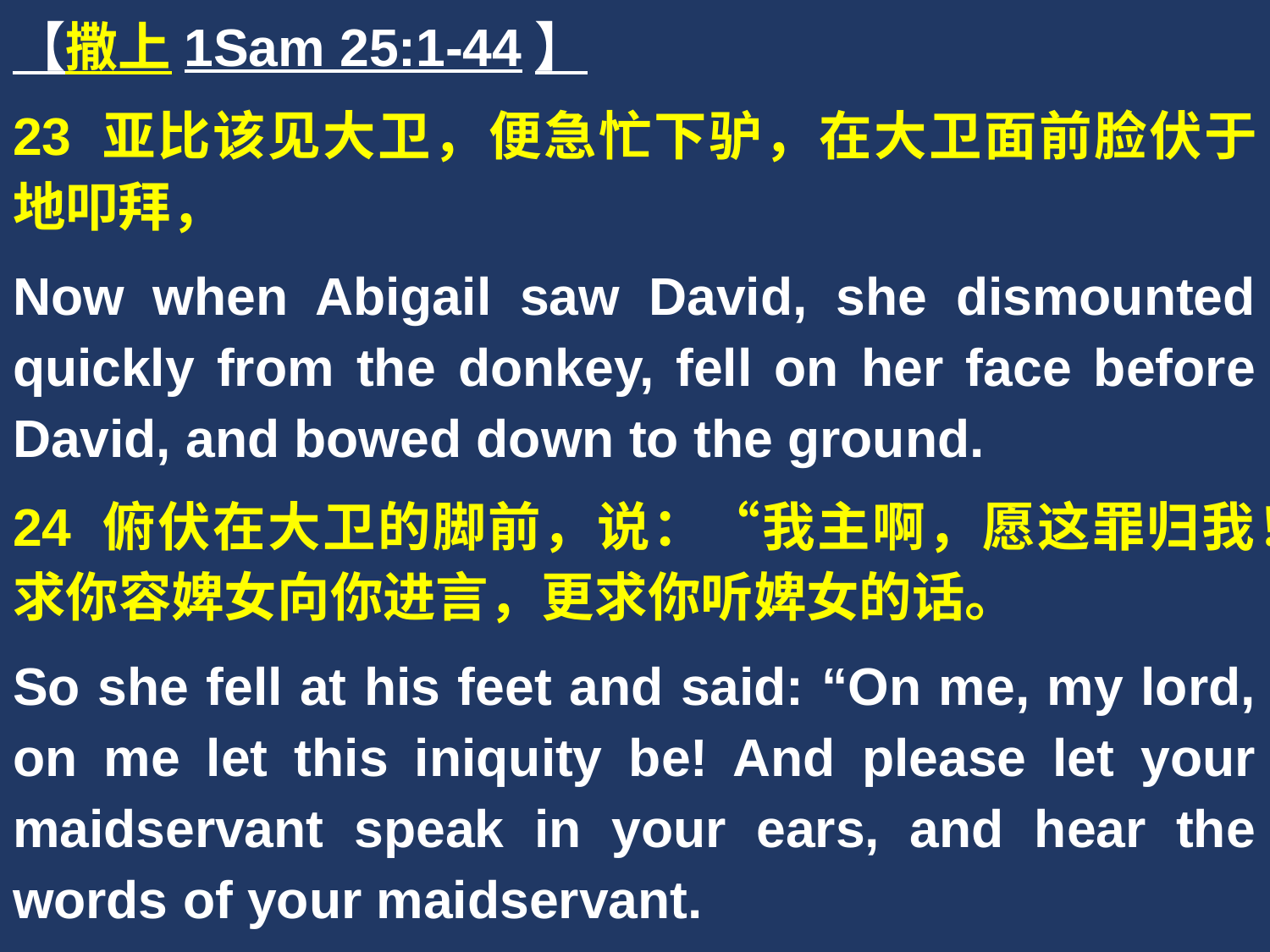

【撒上1Sam 25:1-44】
23 亚比该见大卫，便急忙下驴，在大卫面前脸伏于地叩拜，
Now when Abigail saw David, she dismounted quickly from the donkey, fell on her face before David, and bowed down to the ground.
24 俯伏在大卫的脚前，说：“我主啊，愿这罪归我！求你容婢女向你进言，更求你听婢女的话。
So she fell at his feet and said: “On me, my lord, on me let this iniquity be! And please let your maidservant speak in your ears, and hear the words of your maidservant.